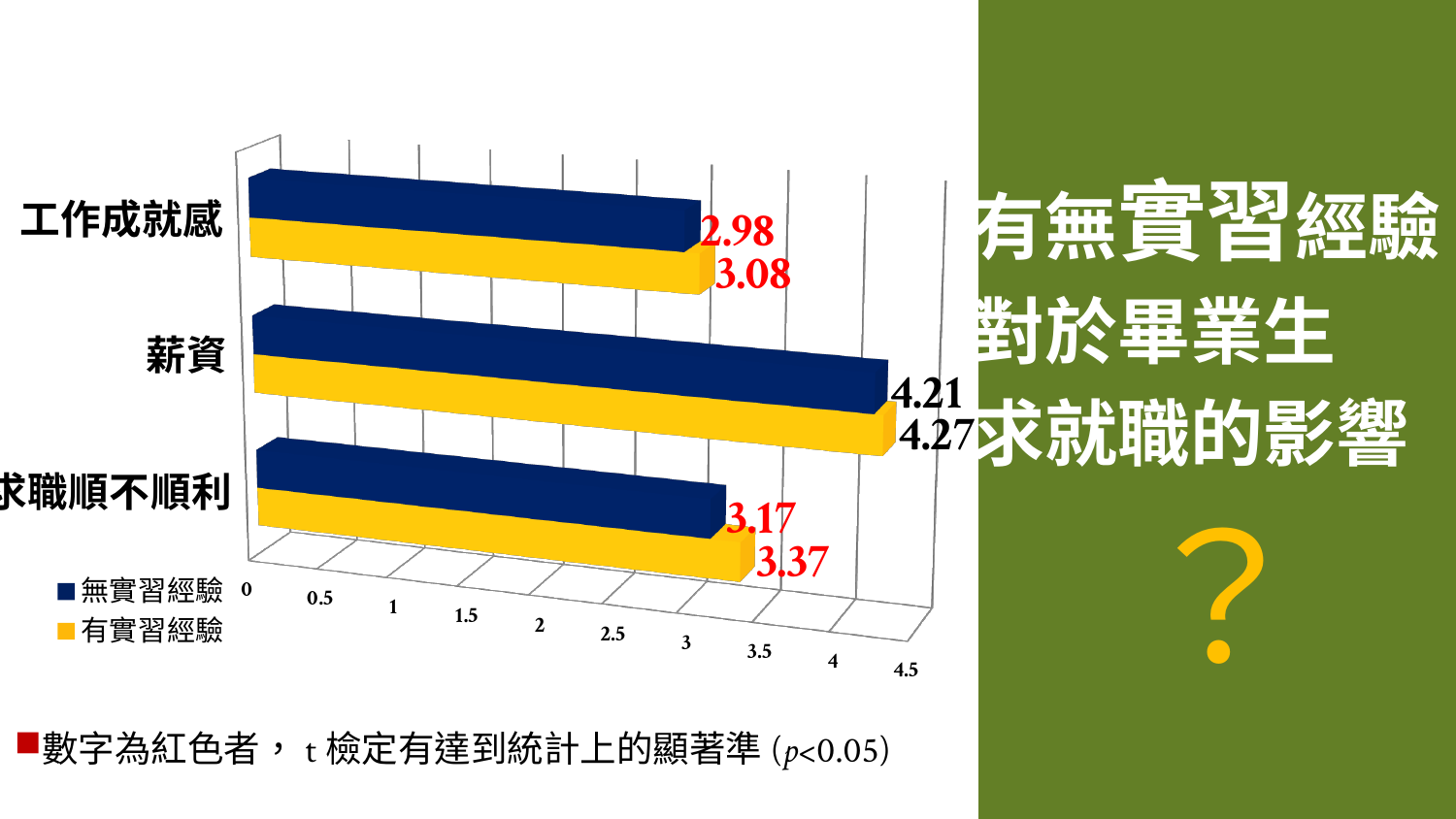

[unsupported chart]

有無實習經驗
對於畢業生
求就職的影響
？
數字為紅色者，t檢定有達到統計上的顯著準(p<0.05)
45